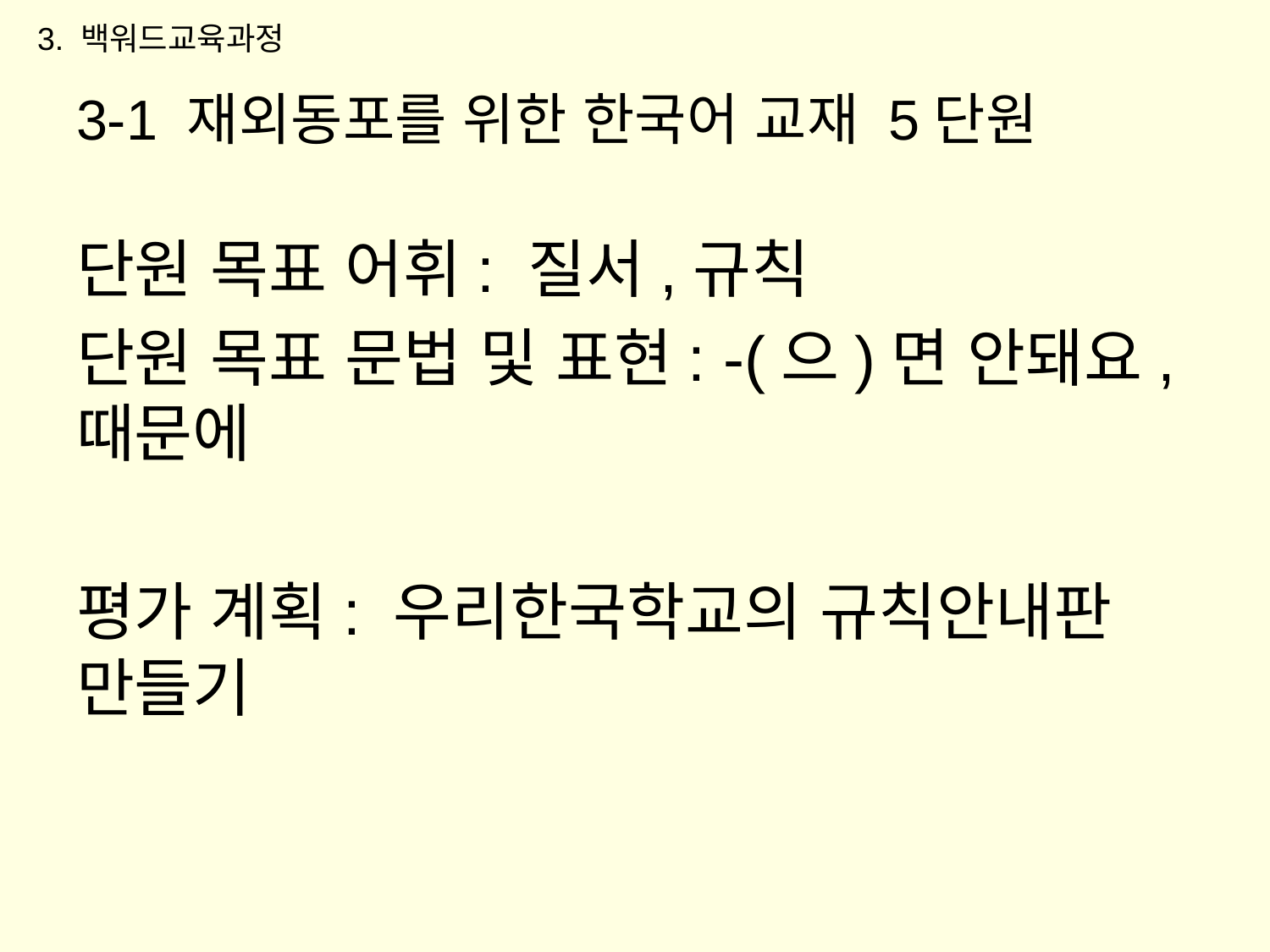

3. 백워드교육과정

# 3-1 재외동포를 위한 한국어 교재 5단원
단원 목표 어휘: 질서,규칙
단원 목표 문법 및 표현: -(으)면 안돼요, 때문에

평가 계획: 우리한국학교의 규칙안내판 만들기